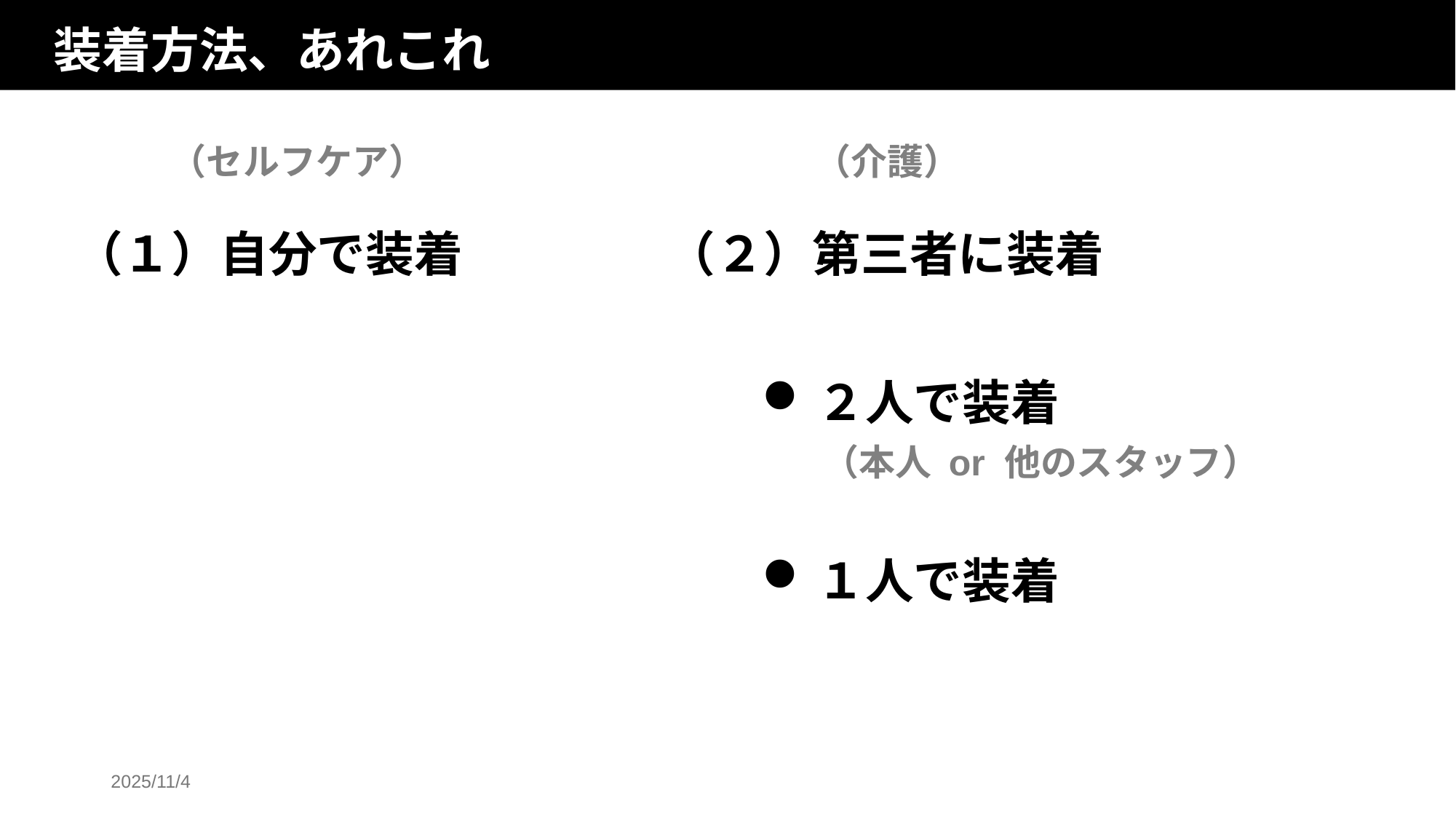

装着方法、あれこれ
（セルフケア）
（介護）
（１）自分で装着
（２）第三者に装着
２人で装着
（本人 or 他のスタッフ）
１人で装着
2025/11/4